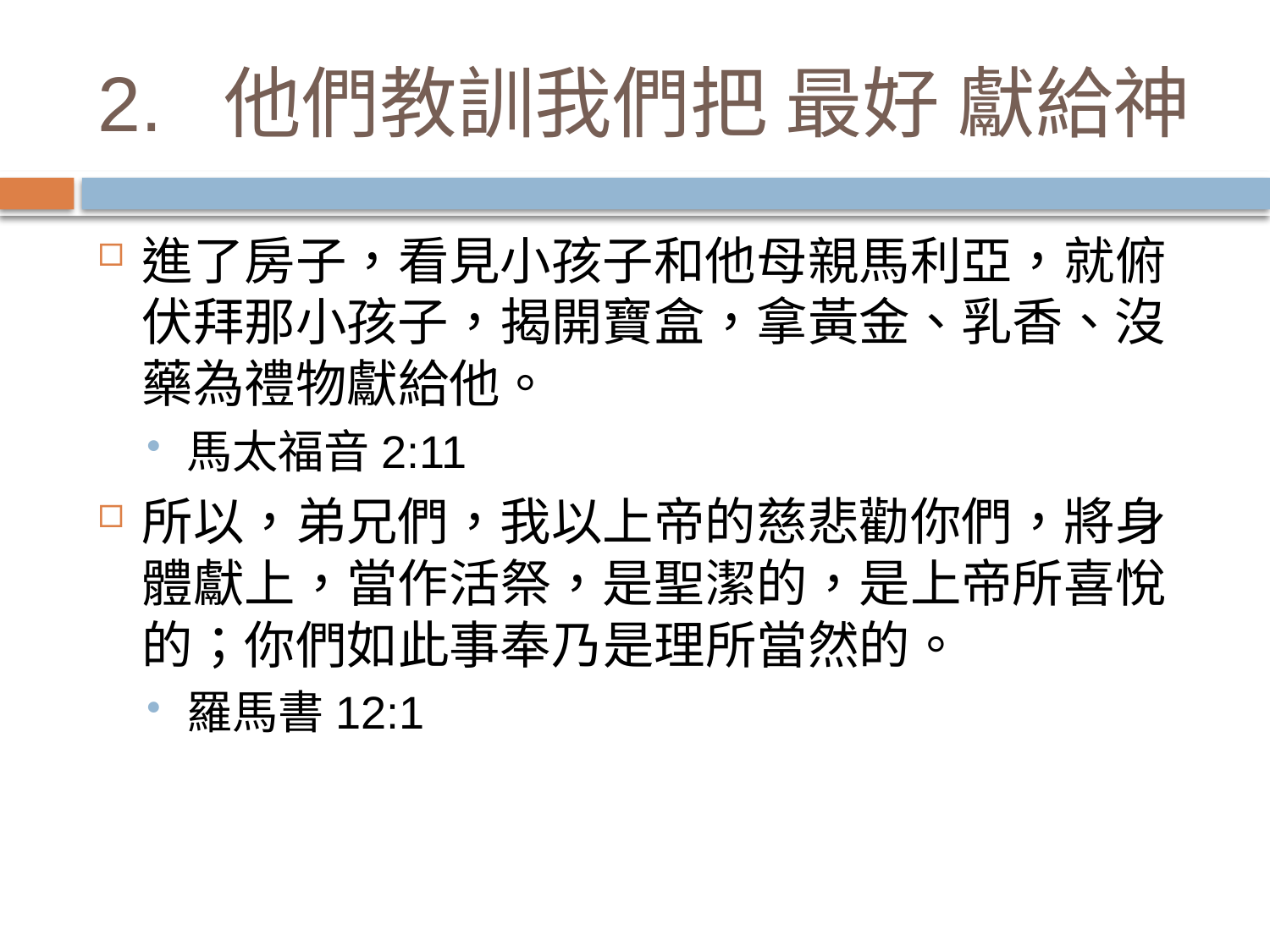

# 2.  他們教訓我們把 最好 獻給神
進了房子，看見小孩子和他母親馬利亞，就俯伏拜那小孩子，揭開寶盒，拿黃金、乳香、沒藥為禮物獻給他。
馬太福音2:11
所以，弟兄們，我以上帝的慈悲勸你們，將身體獻上，當作活祭，是聖潔的，是上帝所喜悅的；你們如此事奉乃是理所當然的。
羅馬書12:1